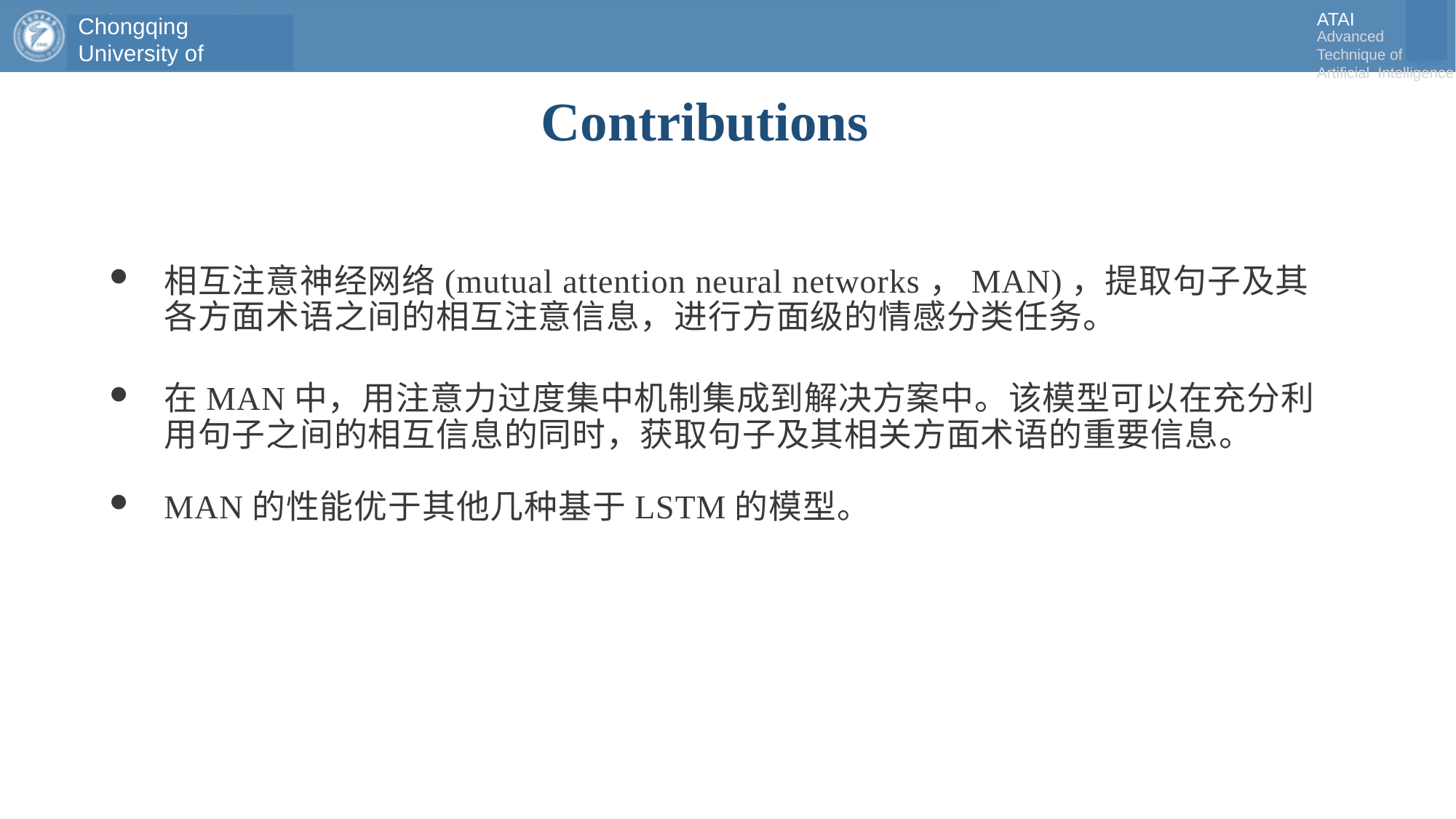

# Contributions
相互注意神经网络(mutual attention neural networks，MAN)，提取句子及其各方面术语之间的相互注意信息，进行方面级的情感分类任务。

在MAN中，用注意力过度集中机制集成到解决方案中。该模型可以在充分利用句子之间的相互信息的同时，获取句子及其相关方面术语的重要信息。

MAN的性能优于其他几种基于LSTM的模型。